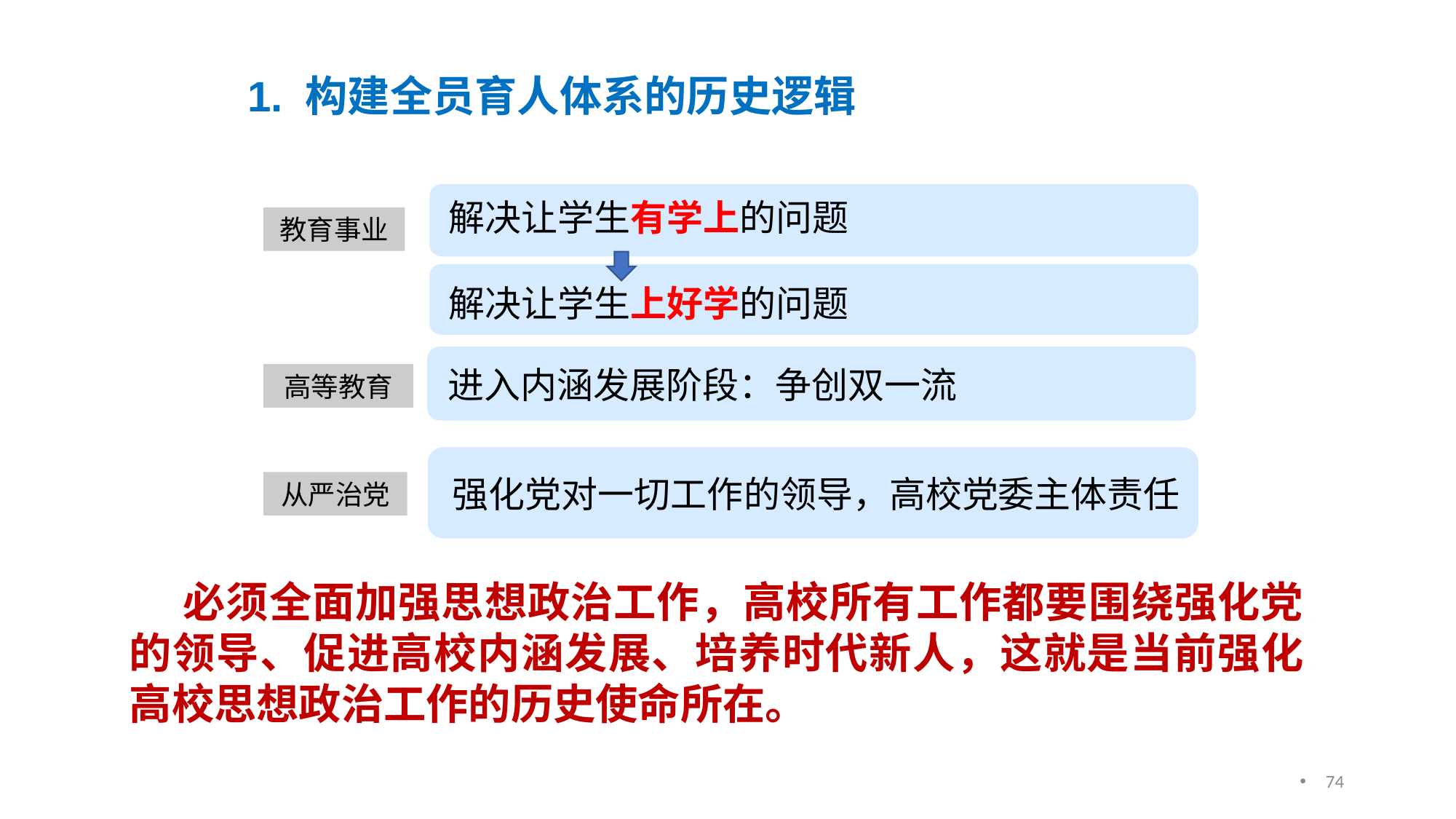

1. 构建全员育人体系的历史逻辑

解决让学生有学上的问题

高等教育
教育事业

解决让学生上好学的问题
进入内涵发展阶段：争创双一流

强化党对一切工作的领导，高校党委主体责任
从严治党
      必须全面加强思想政治工作，高校所有工作都要围绕强化党的领导、促进高校内涵发展、培养时代新人，这就是当前强化高校思想政治工作的历史使命所在。
74